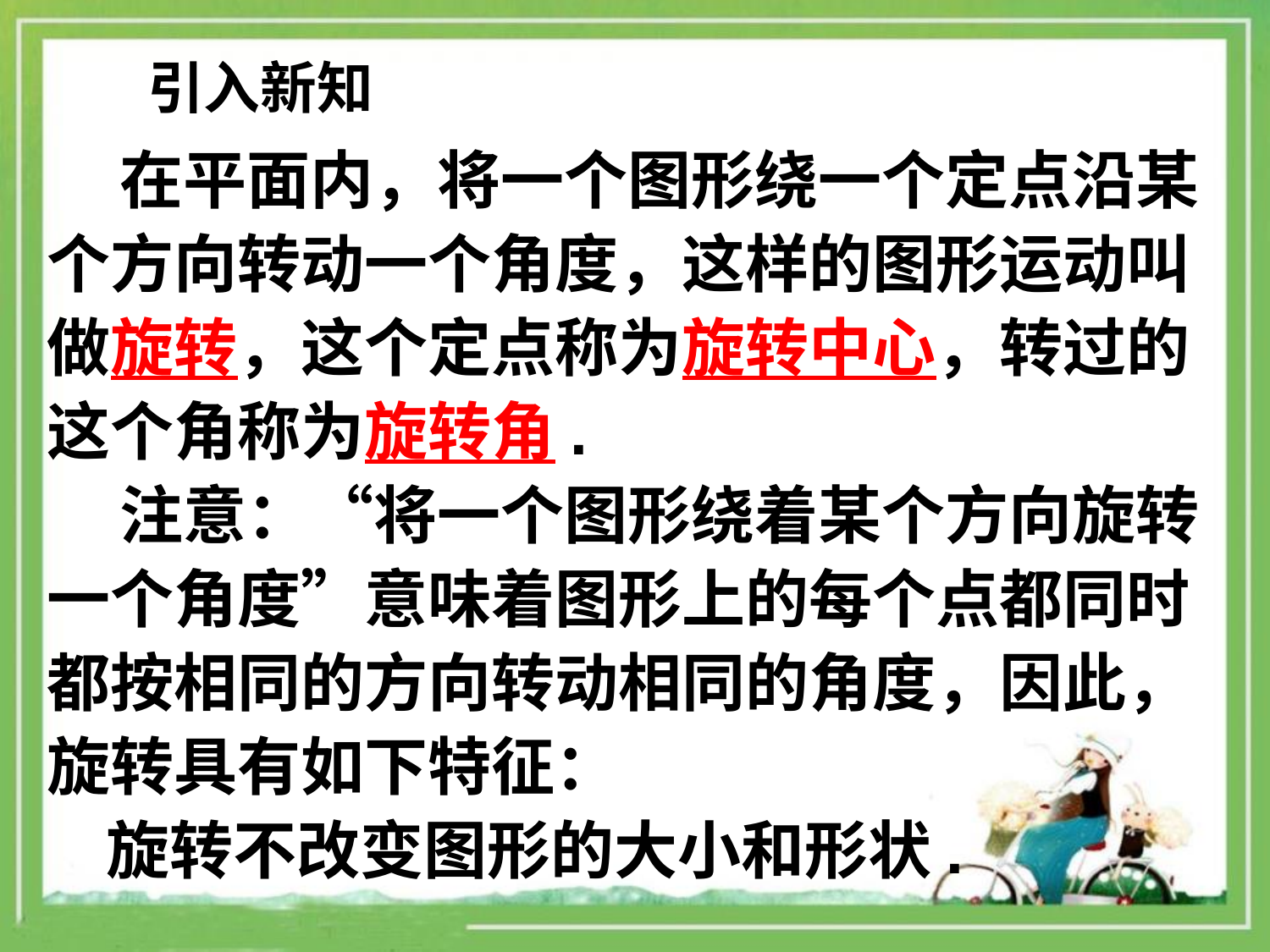

引入新知
    在平面内，将一个图形绕一个定点沿某个方向转动一个角度，这样的图形运动叫做旋转，这个定点称为旋转中心，转过的这个角称为旋转角.
    注意：“将一个图形绕着某个方向旋转一个角度”意味着图形上的每个点都同时都按相同的方向转动相同的角度，因此，旋转具有如下特征：
   旋转不改变图形的大小和形状.